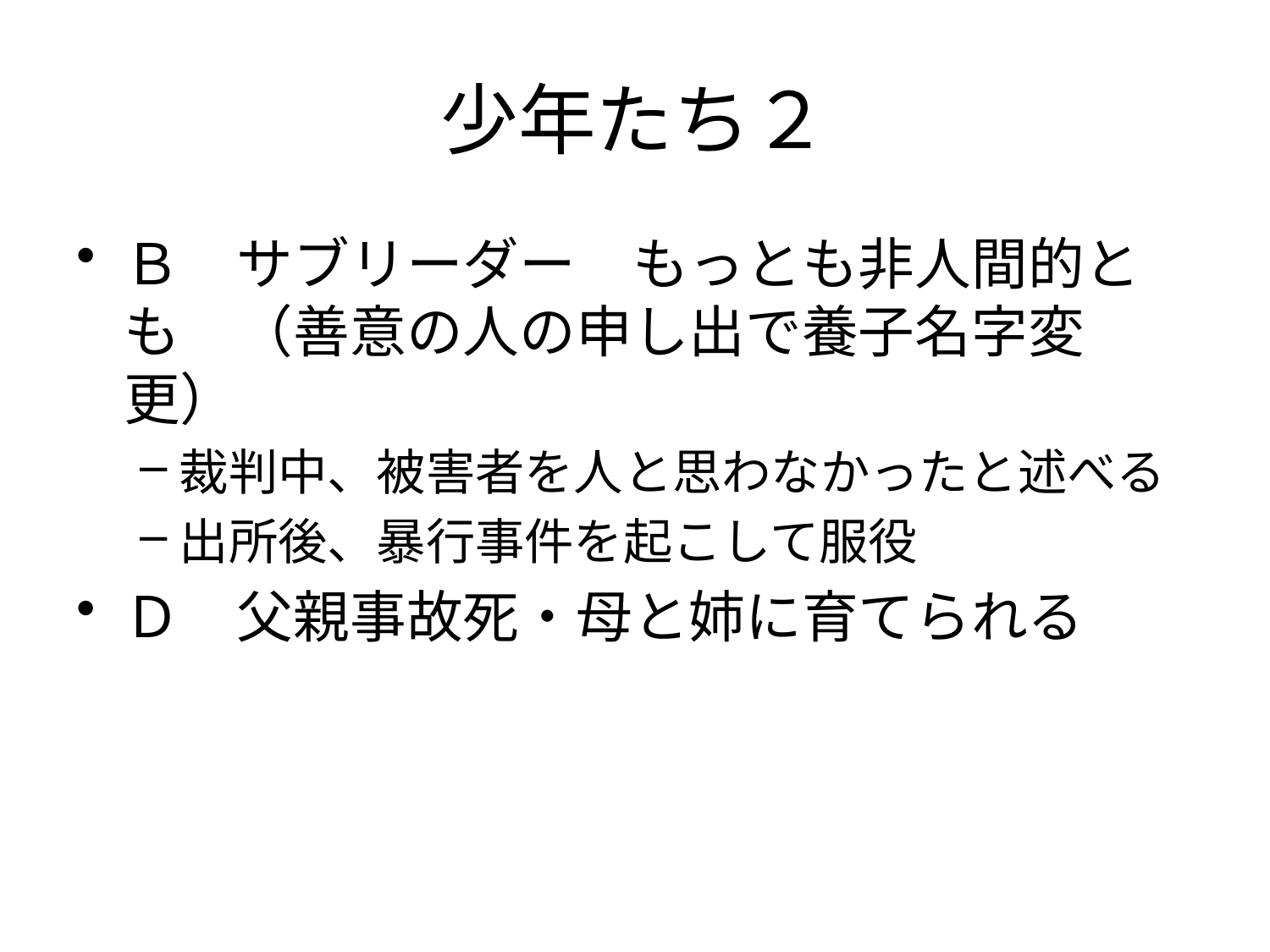

# 少年たち２
Ｂ　サブリーダー　もっとも非人間的とも　（善意の人の申し出で養子名字変更）
裁判中、被害者を人と思わなかったと述べる
出所後、暴行事件を起こして服役
Ｄ　父親事故死・母と姉に育てられる